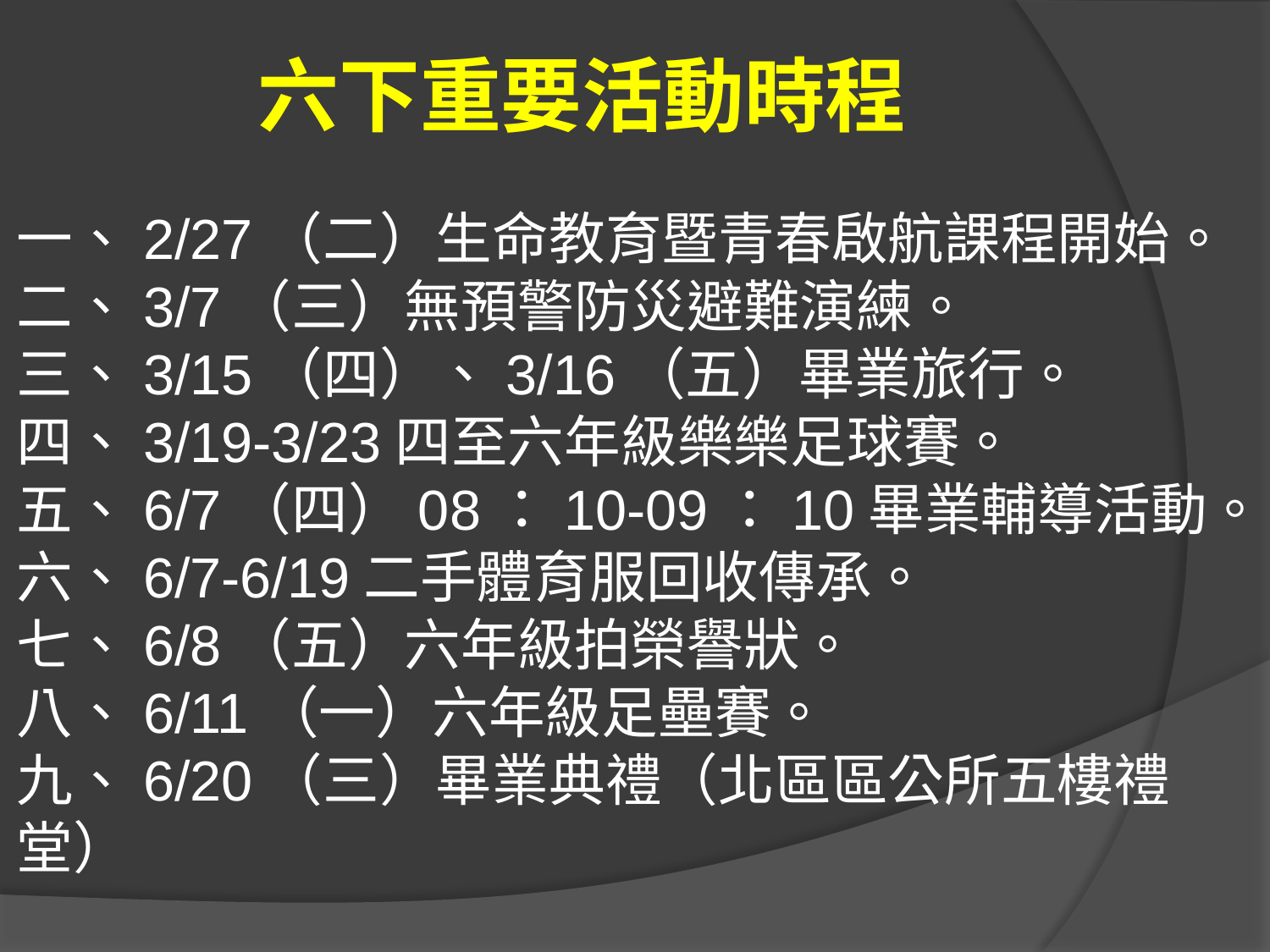

六下重要活動時程
一、2/27（二）生命教育暨青春啟航課程開始。
二、3/7（三）無預警防災避難演練。
三、3/15（四）、3/16（五）畢業旅行。
四、3/19-3/23四至六年級樂樂足球賽。
五、6/7（四）08：10-09：10畢業輔導活動。
六、6/7-6/19二手體育服回收傳承。
七、6/8（五）六年級拍榮譽狀。
八、6/11（一）六年級足壘賽。
九、6/20（三）畢業典禮（北區區公所五樓禮堂）